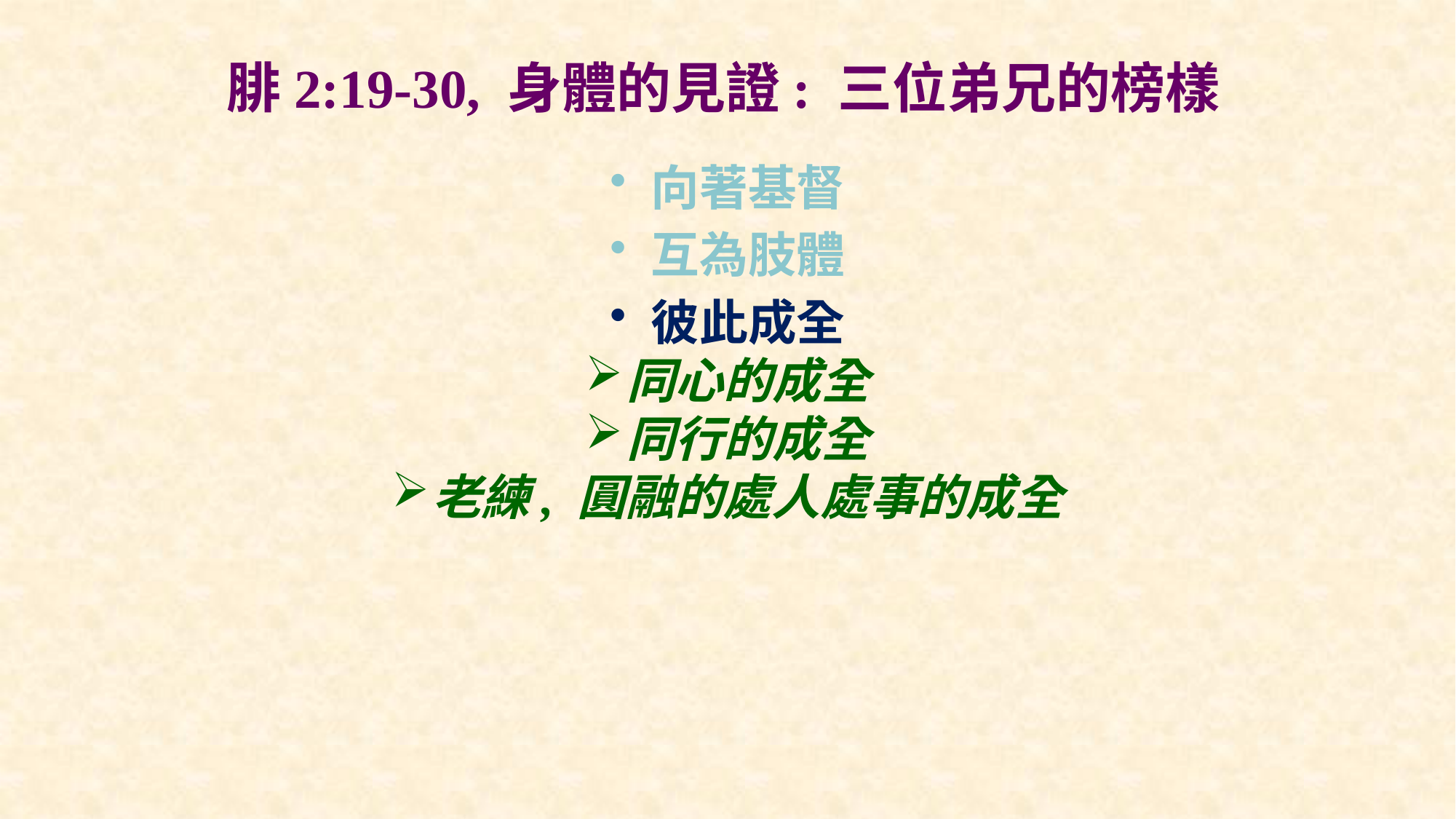

# 腓2:19-30, 身體的見證: 三位弟兄的榜樣
向著基督
互為肢體
彼此成全
同心的成全
同行的成全
老練, 圓融的處人處事的成全